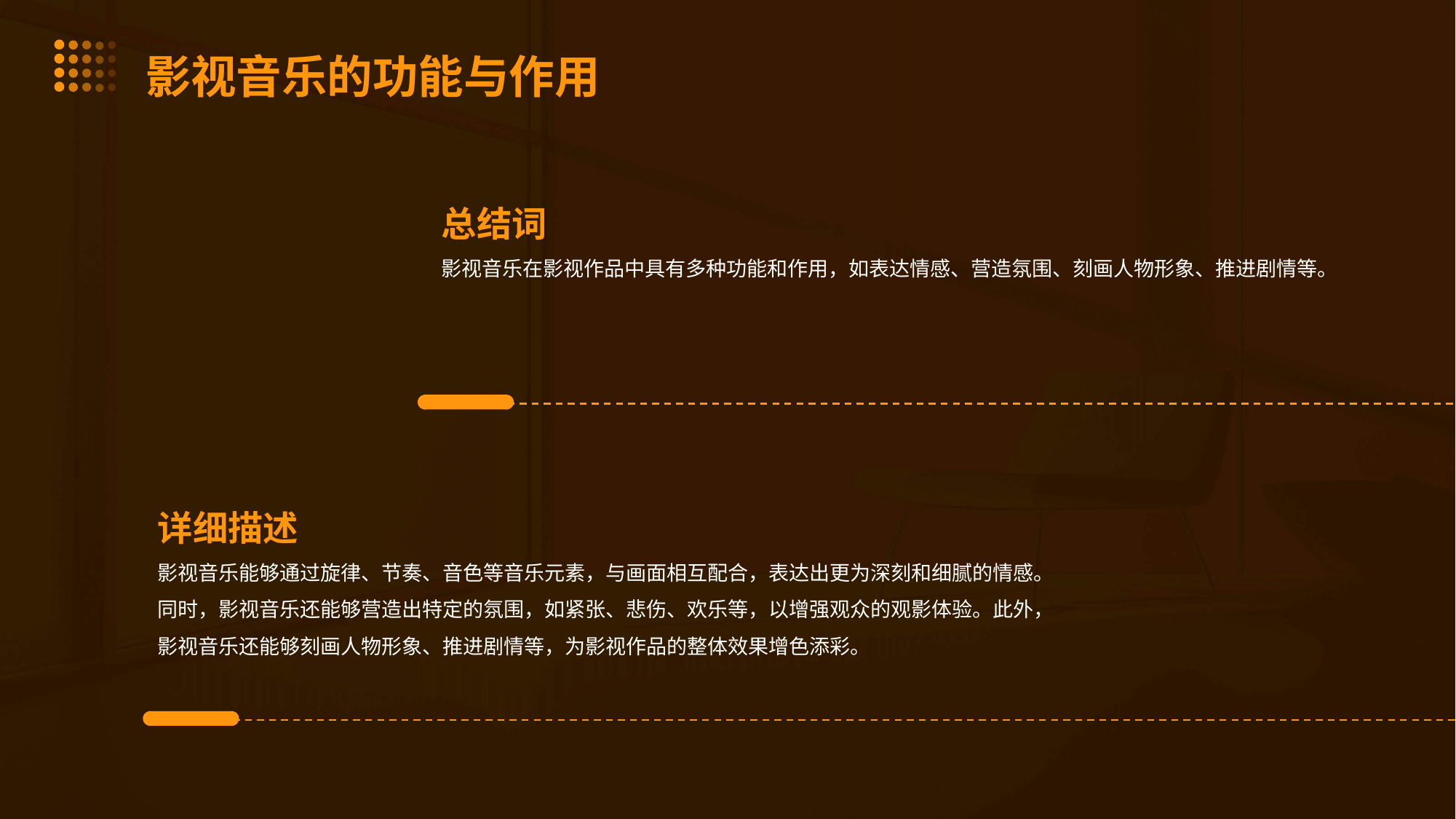

影视音乐的功能与作用

总结词
影视音乐在影视作品中具有多种功能和作用，如表达情感、营造氛围、刻画人物形象、推进剧情等。

详细描述
影视音乐能够通过旋律、节奏、音色等音乐元素，与画面相互配合，表达出更为深刻和细腻的情感。同时，影视音乐还能够营造出特定的氛围，如紧张、悲伤、欢乐等，以增强观众的观影体验。此外，影视音乐还能够刻画人物形象、推进剧情等，为影视作品的整体效果增色添彩。